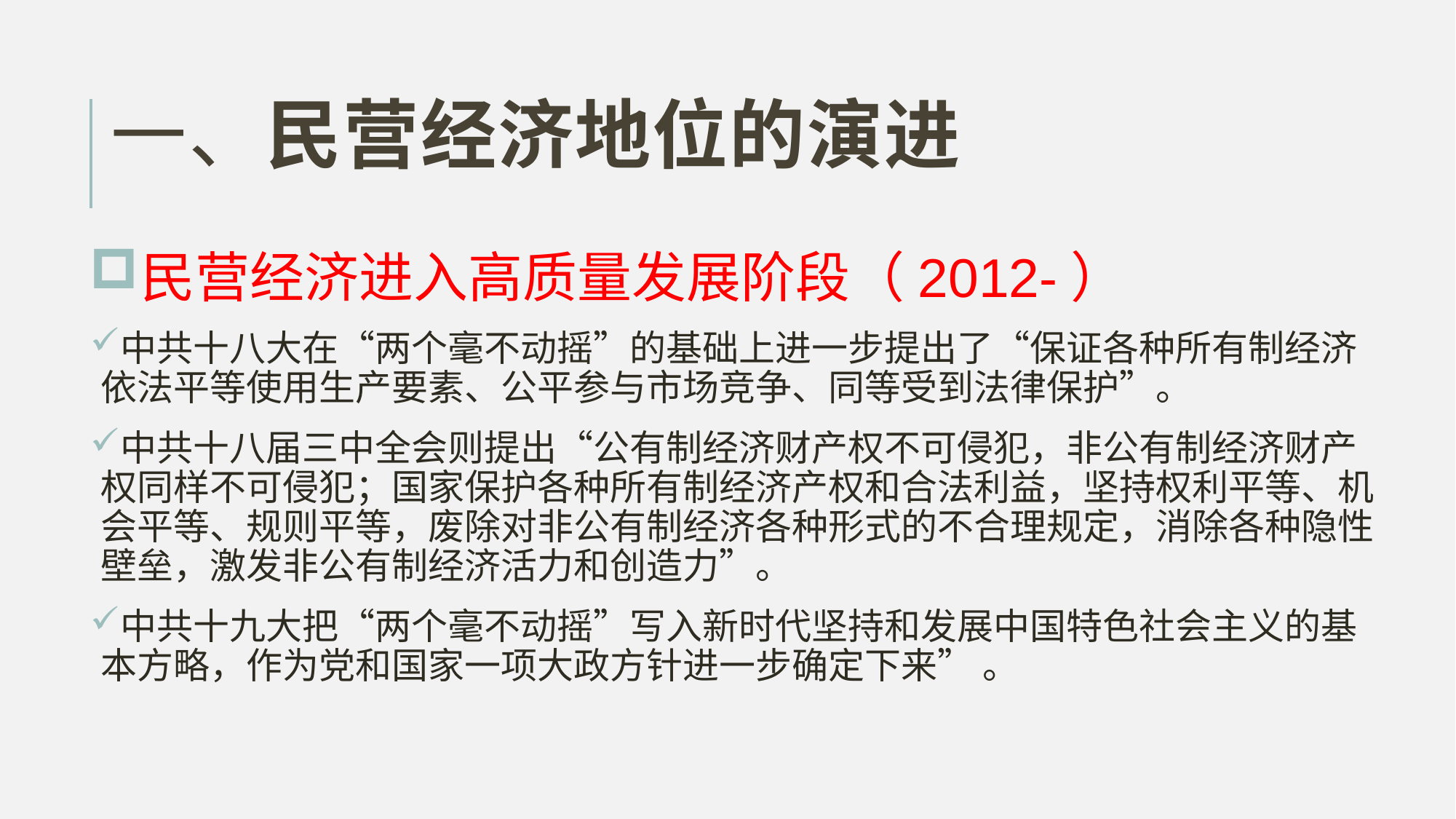

# 一、民营经济地位的演进
民营经济进入高质量发展阶段（2012-）
中共十八大在“两个毫不动摇”的基础上进一步提出了“保证各种所有制经济依法平等使用生产要素、公平参与市场竞争、同等受到法律保护”。
中共十八届三中全会则提出“公有制经济财产权不可侵犯，非公有制经济财产权同样不可侵犯；国家保护各种所有制经济产权和合法利益，坚持权利平等、机会平等、规则平等，废除对非公有制经济各种形式的不合理规定，消除各种隐性壁垒，激发非公有制经济活力和创造力”。
中共十九大把“两个毫不动摇”写入新时代坚持和发展中国特色社会主义的基本方略，作为党和国家一项大政方针进一步确定下来” 。